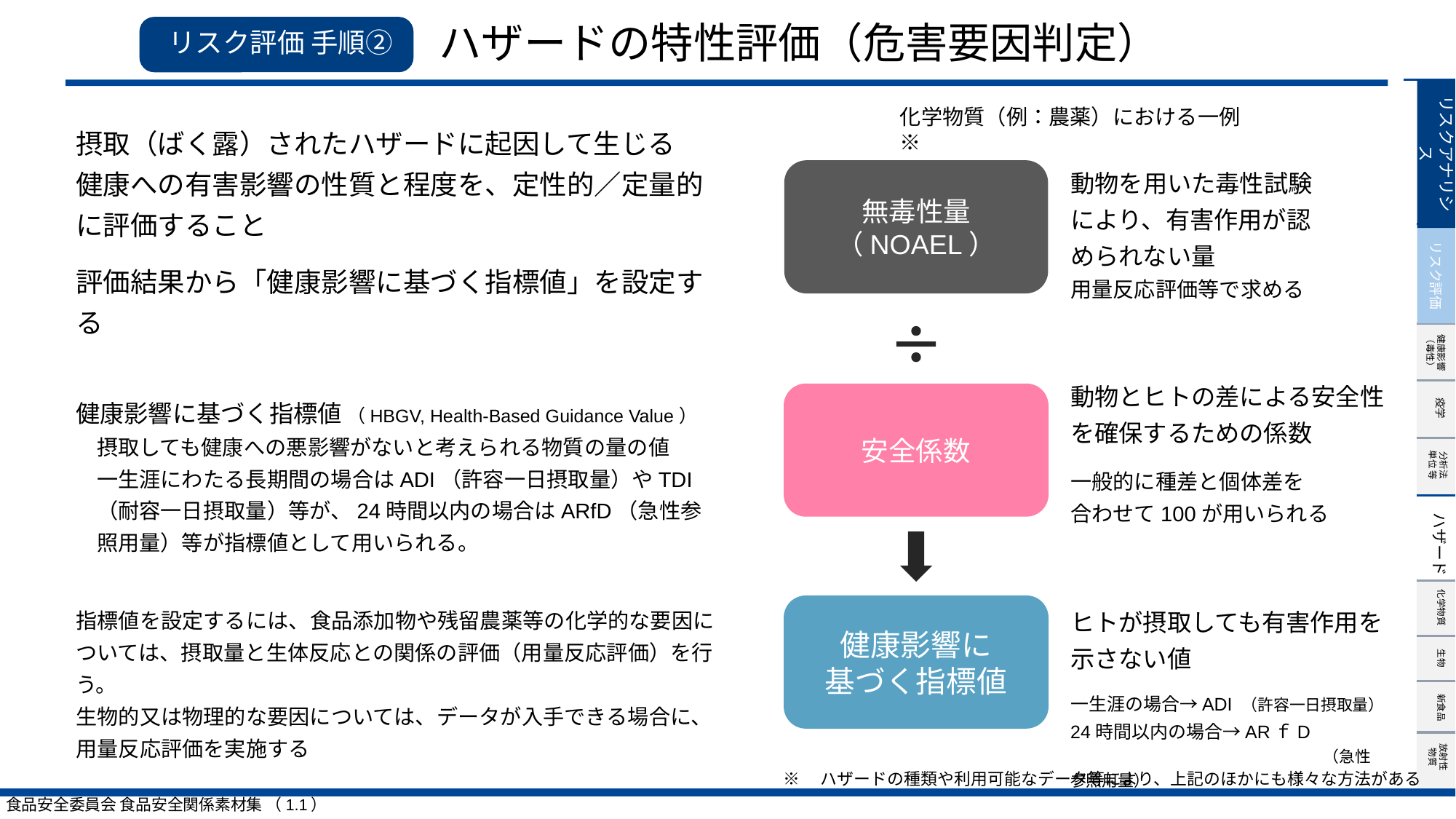

# ハザードの特性評価（危害要因判定）
 リスク評価 手順②
リスクアナリシス
化学物質（例：農薬）における一例※
摂取（ばく露）されたハザードに起因して生じる
健康への有害影響の性質と程度を、定性的／定量的に評価すること
評価結果から「健康影響に基づく指標値」を設定する

健康影響に基づく指標値 （HBGV, Health-Based Guidance Value）
摂取しても健康への悪影響がないと考えられる物質の量の値
一生涯にわたる長期間の場合はADI（許容一日摂取量）やTDI
（耐容一日摂取量）等が、24時間以内の場合はARfD（急性参照用量）等が指標値として用いられる。

指標値を設定するには、食品添加物や残留農薬等の化学的な要因については、摂取量と生体反応との関係の評価（用量反応評価）を行う。
生物的又は物理的な要因については、データが入手できる場合に、用量反応評価を実施する

動物を用いた毒性試験により、有害作用が認められない量
用量反応評価等で求める
無毒性量（NOAEL）
リスク評価

動物とヒトの差による安全性を確保するための係数
一般的に種差と個体差を
合わせて100が用いられる
安全係数

ヒトが摂取しても有害作用を示さない値
一生涯の場合→ADI （許容一日摂取量）
24時間以内の場合→ARｆD
　　　　　　　　　　　　　　　　（急性参照用量）
健康影響に
基づく指標値
※　ハザードの種類や利用可能なデータ等により、上記のほかにも様々な方法がある